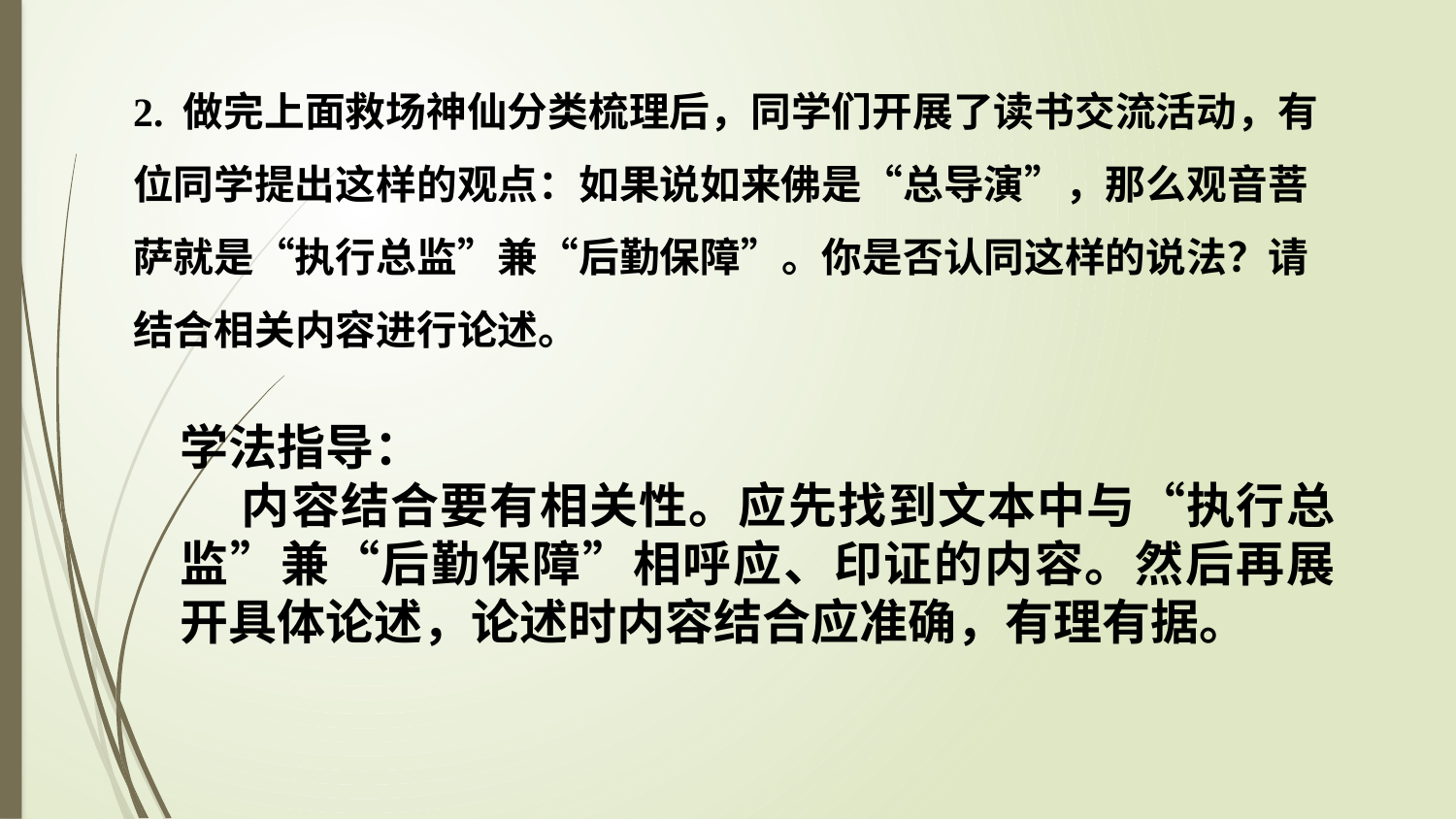

2. 做完上面救场神仙分类梳理后，同学们开展了读书交流活动，有位同学提出这样的观点：如果说如来佛是“总导演”，那么观音菩萨就是“执行总监”兼“后勤保障”。你是否认同这样的说法？请结合相关内容进行论述。
学法指导：
    内容结合要有相关性。应先找到文本中与“执行总监”兼“后勤保障”相呼应、印证的内容。然后再展开具体论述，论述时内容结合应准确，有理有据。